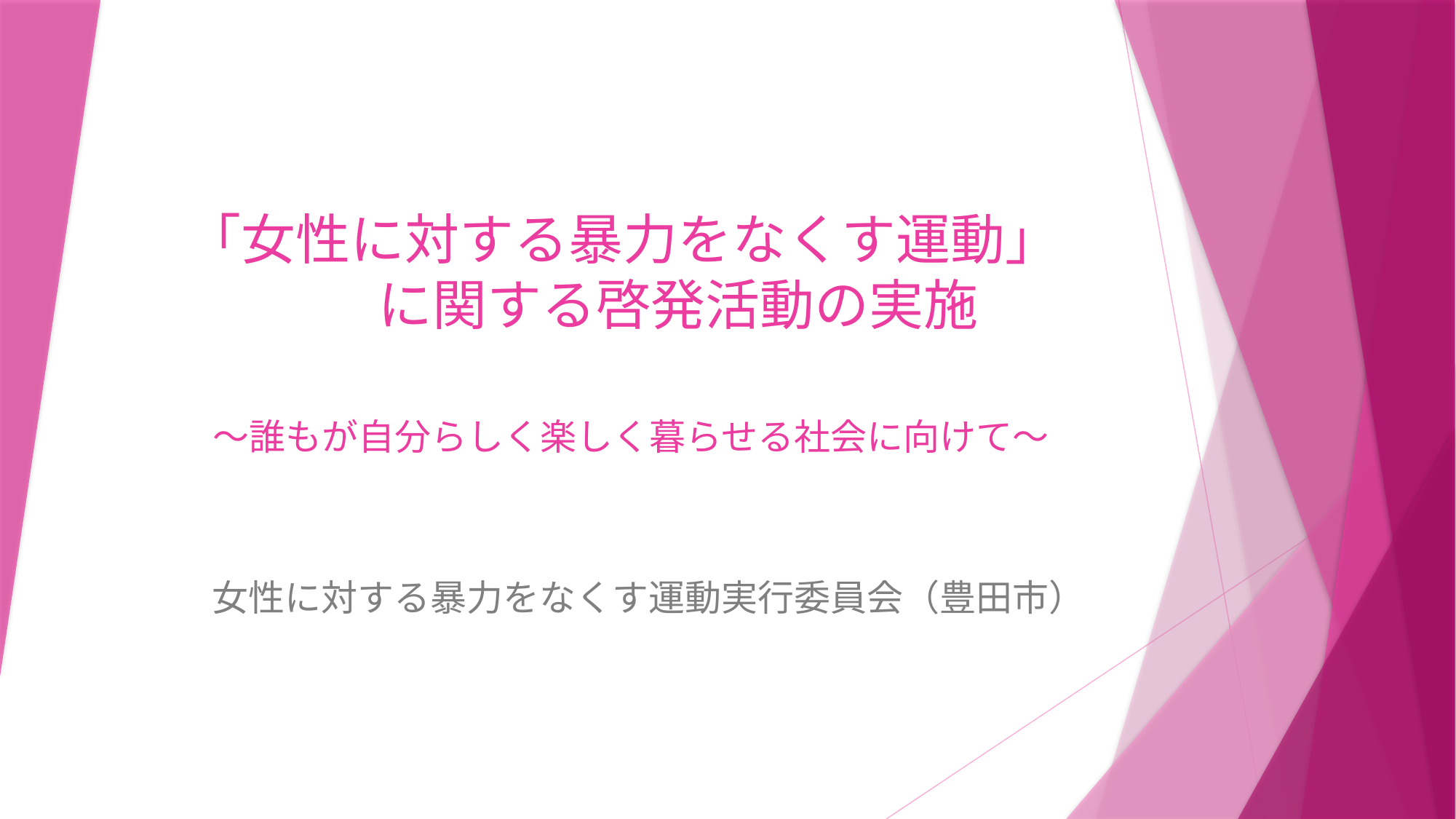

# 「女性に対する暴力をなくす運動」 　　に関する啓発活動の実施
～誰もが自分らしく楽しく暮らせる社会に向けて～
女性に対する暴力をなくす運動実行委員会（豊田市）